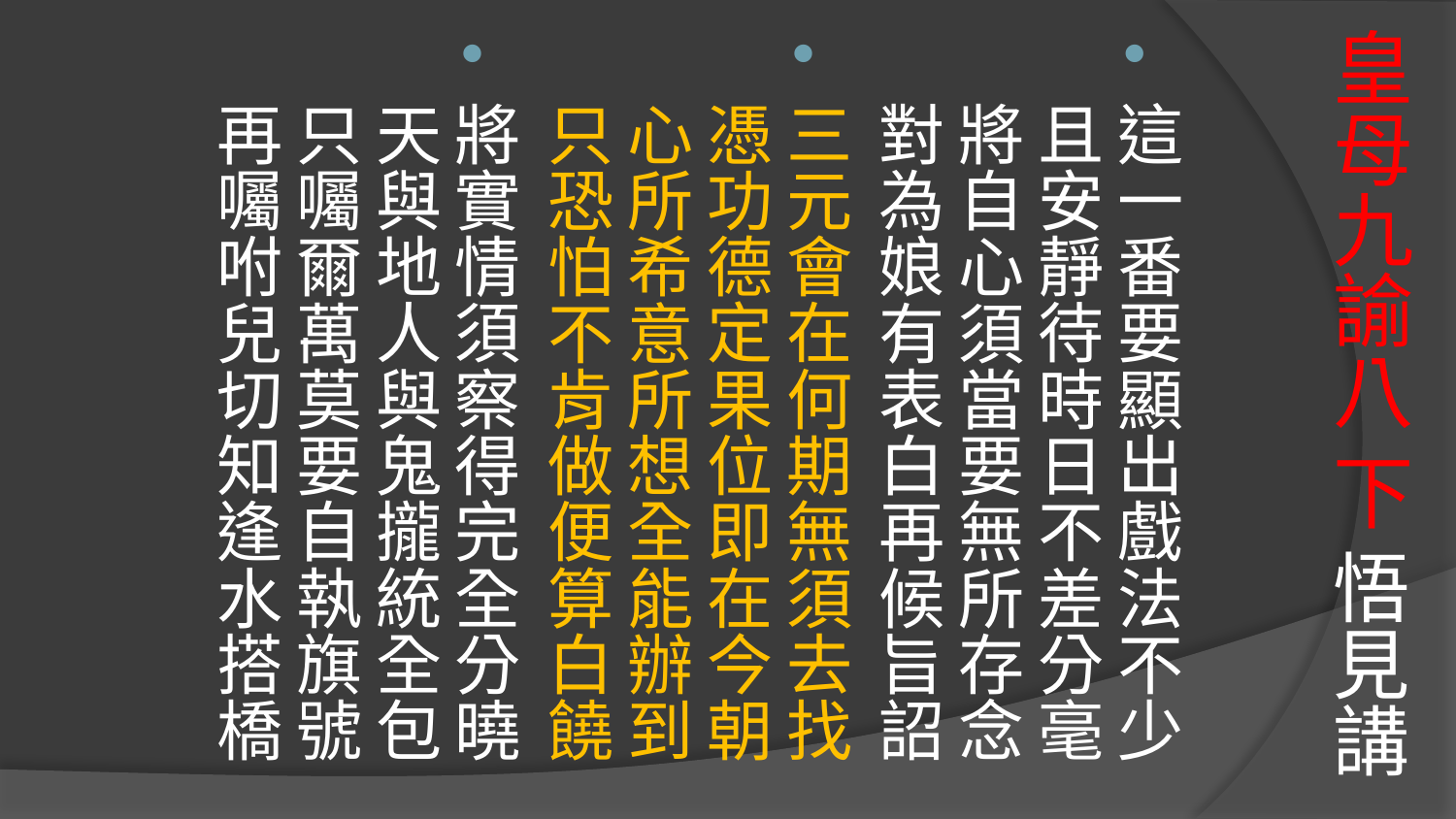

# 皇母九諭八 下 悟見講
這一番要顯出戲法不少且安靜待時日不差分毫
將自心須當要無所存念對為娘有表白再候旨詔
三元會在何期無須去找憑功德定果位即在今朝
心所希意所想全能辦到只恐怕不肯做便算白饒
將實情須察得完全分曉天與地人與鬼攏統全包
只囑爾萬莫要自執旗號再囑咐兒切知逢水搭橋